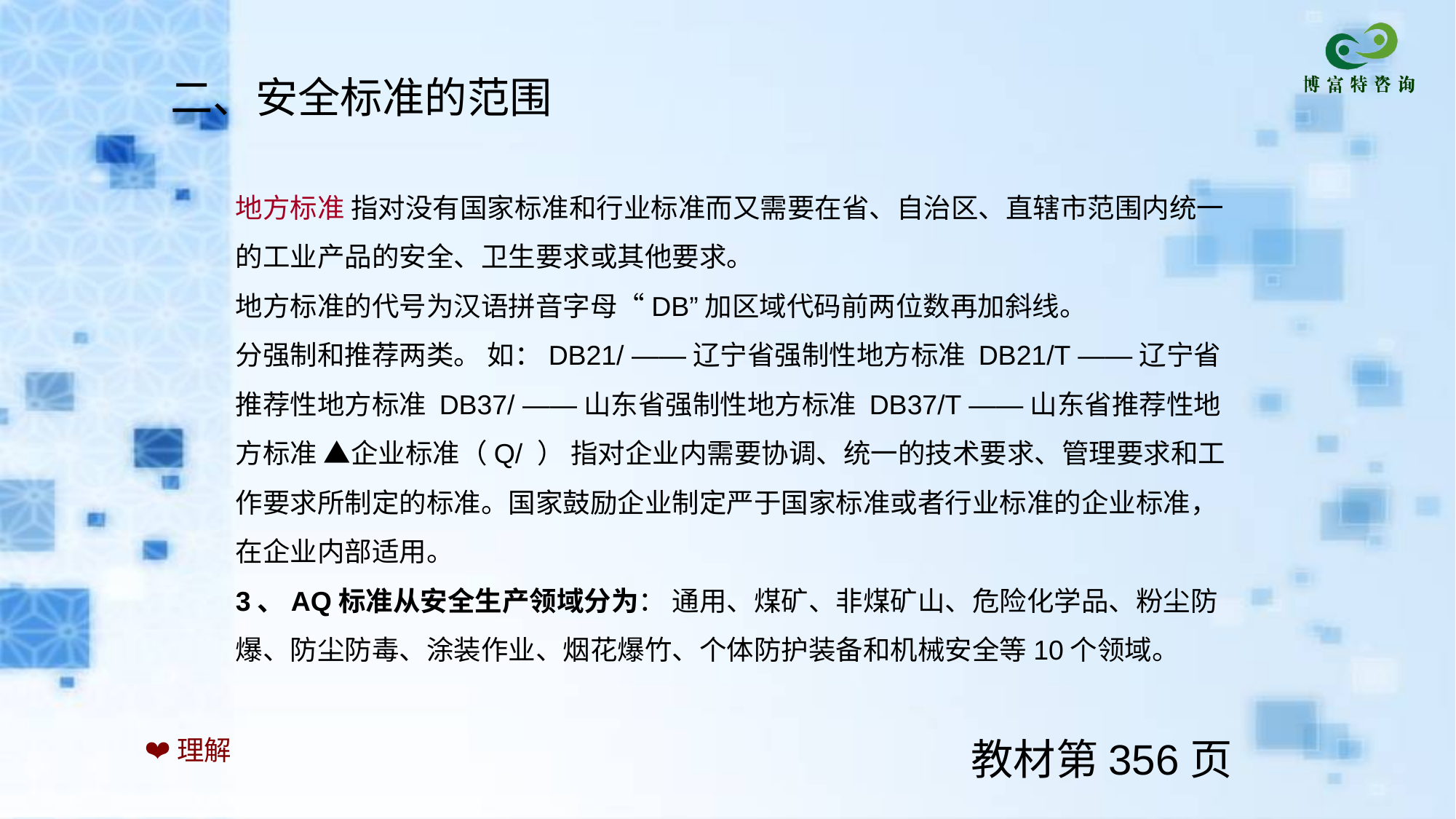

二、安全标准的范围
地方标准 指对没有国家标准和行业标准而又需要在省、自治区、直辖市范围内统一的工业产品的安全、卫生要求或其他要求。
地方标准的代号为汉语拼音字母“DB”加区域代码前两位数再加斜线。
分强制和推荐两类。 如：DB21/ ——辽宁省强制性地方标准 DB21/T ——辽宁省推荐性地方标准 DB37/ ——山东省强制性地方标准 DB37/T ——山东省推荐性地方标准 ▲企业标准（Q/ ） 指对企业内需要协调、统一的技术要求、管理要求和工作要求所制定的标准。国家鼓励企业制定严于国家标准或者行业标准的企业标准，在企业内部适用。
3、AQ标准从安全生产领域分为： 通用、煤矿、非煤矿山、危险化学品、粉尘防爆、防尘防毒、涂装作业、烟花爆竹、个体防护装备和机械安全等10个领域。
❤理解
教材第356页